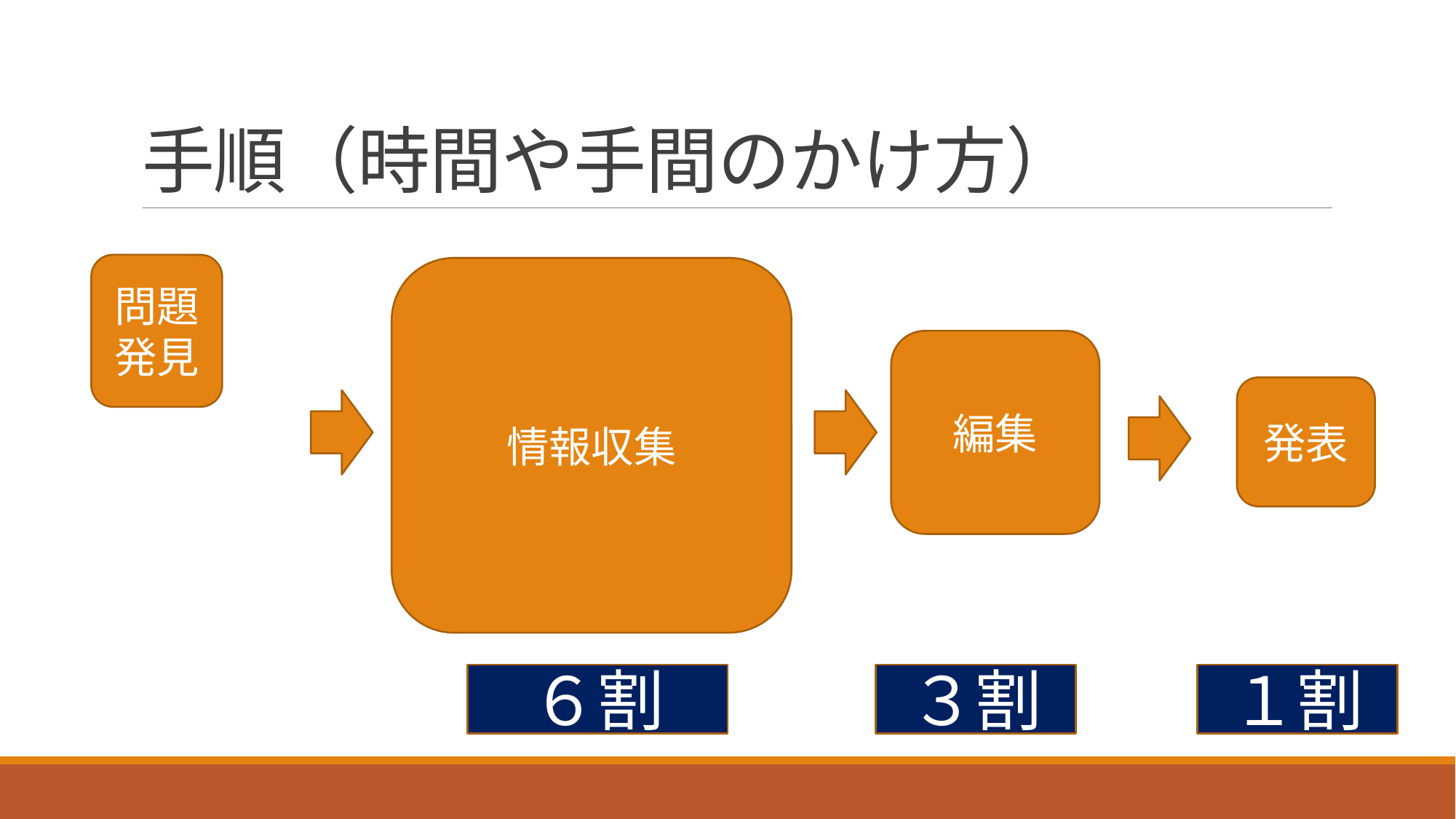

# 手順（時間や手間のかけ方）
問題発見
情報収集
編集
発表

６割
３割
１割